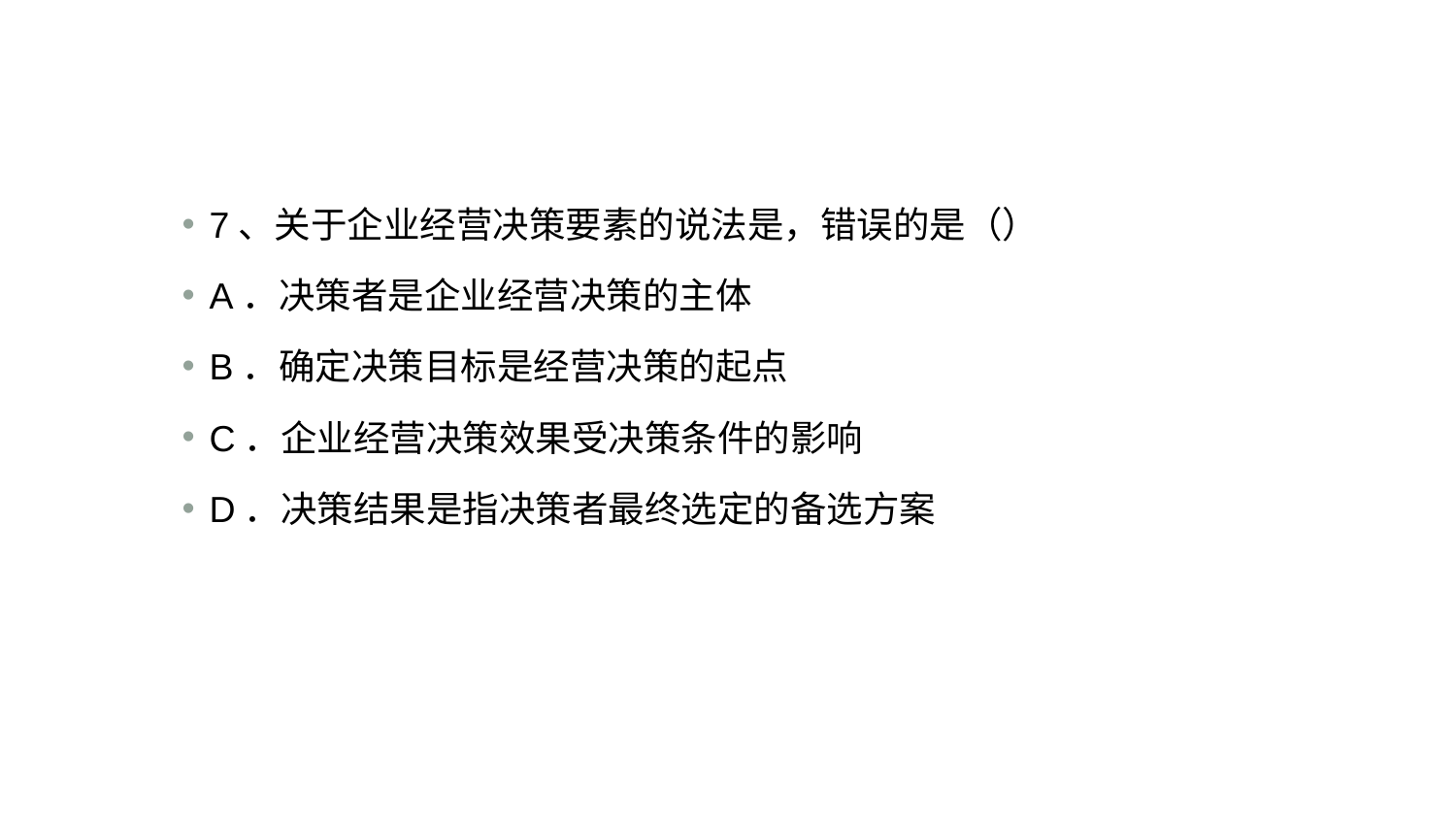

#
7、关于企业经营决策要素的说法是，错误的是（）
A．决策者是企业经营决策的主体
B．确定决策目标是经营决策的起点
C．企业经营决策效果受决策条件的影响
D．决策结果是指决策者最终选定的备选方案